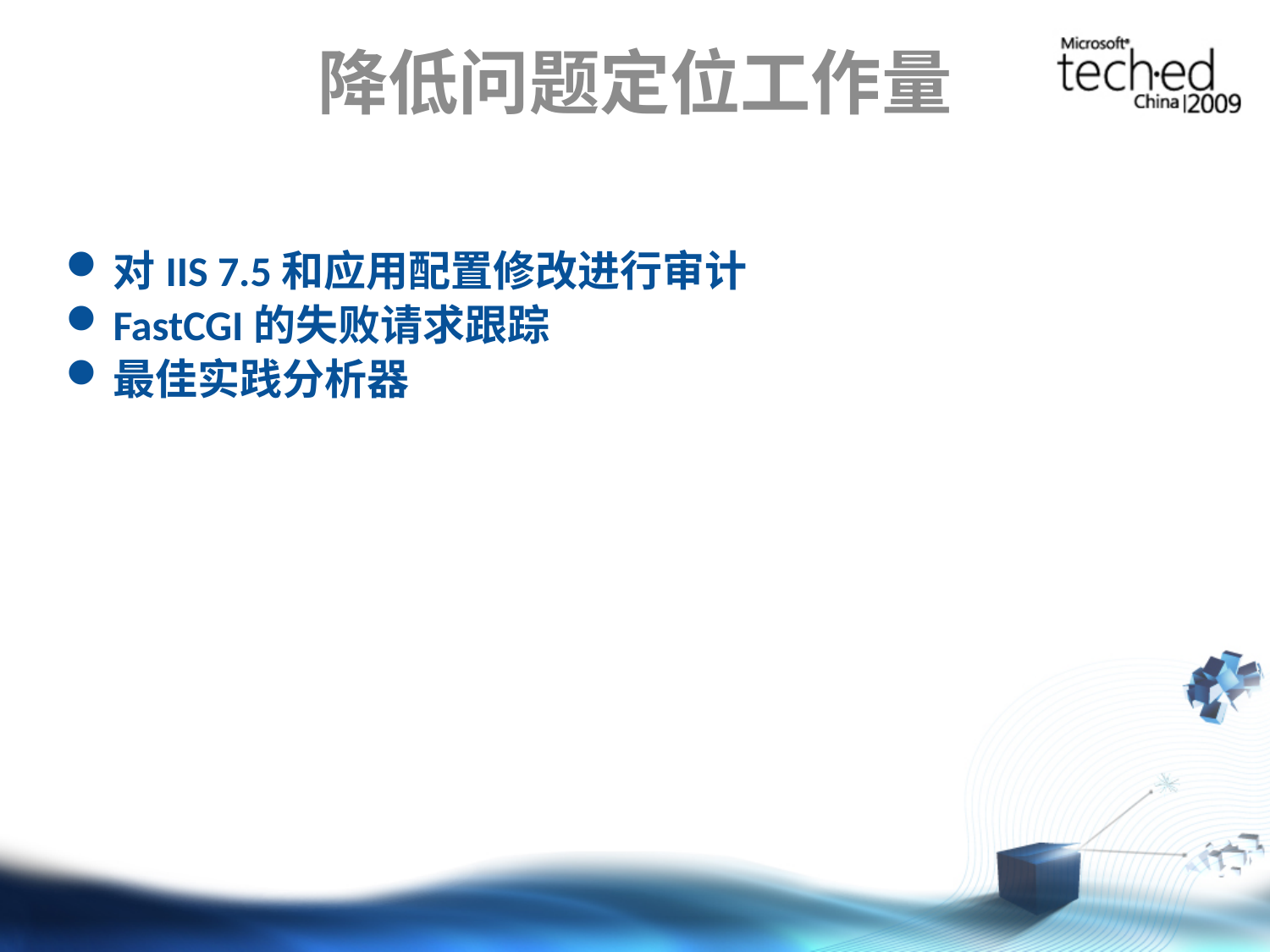

# 降低问题定位工作量
对IIS 7.5和应用配置修改进行审计
FastCGI的失败请求跟踪
最佳实践分析器